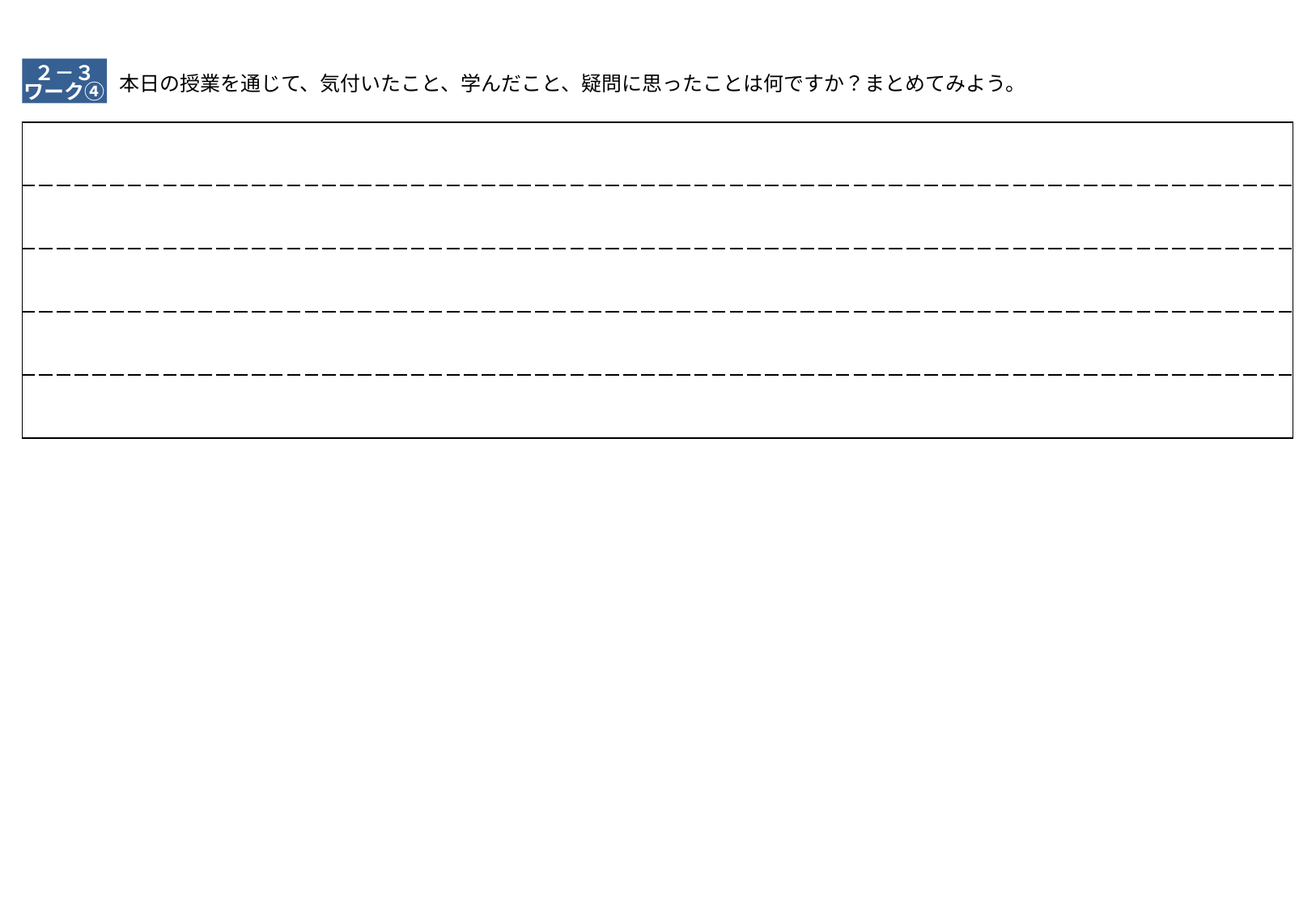

２－３
ワーク④
# 本日の授業を通じて、気付いたこと、学んだこと、疑問に思ったことは何ですか？まとめてみよう。
|  |
| --- |
|  |
|  |
|  |
|  |